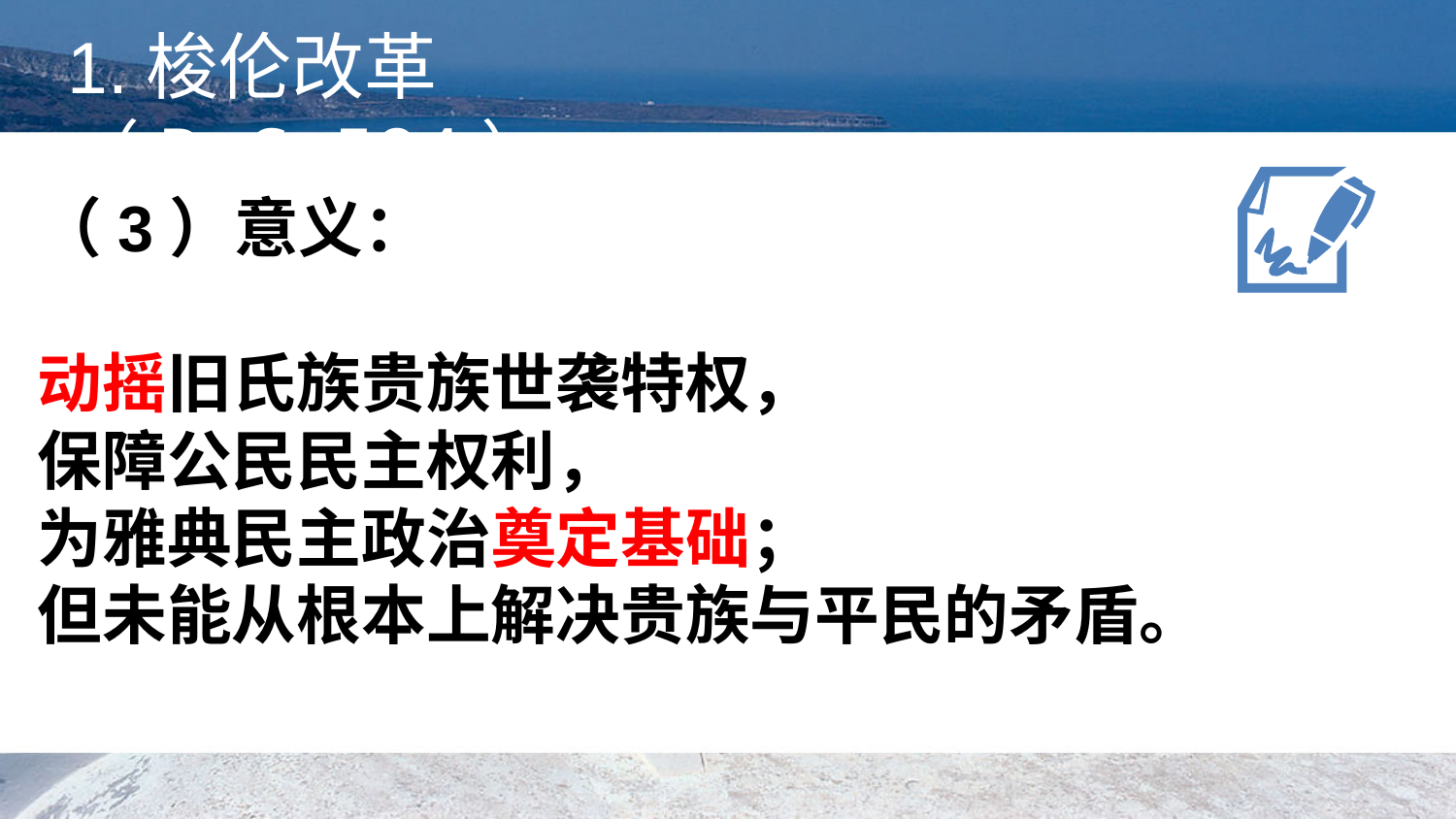

1.梭伦改革（B.C.594）

（3）意义：

动摇旧氏族贵族世袭特权，
保障公民民主权利，
为雅典民主政治奠定基础；
但未能从根本上解决贵族与平民的矛盾。